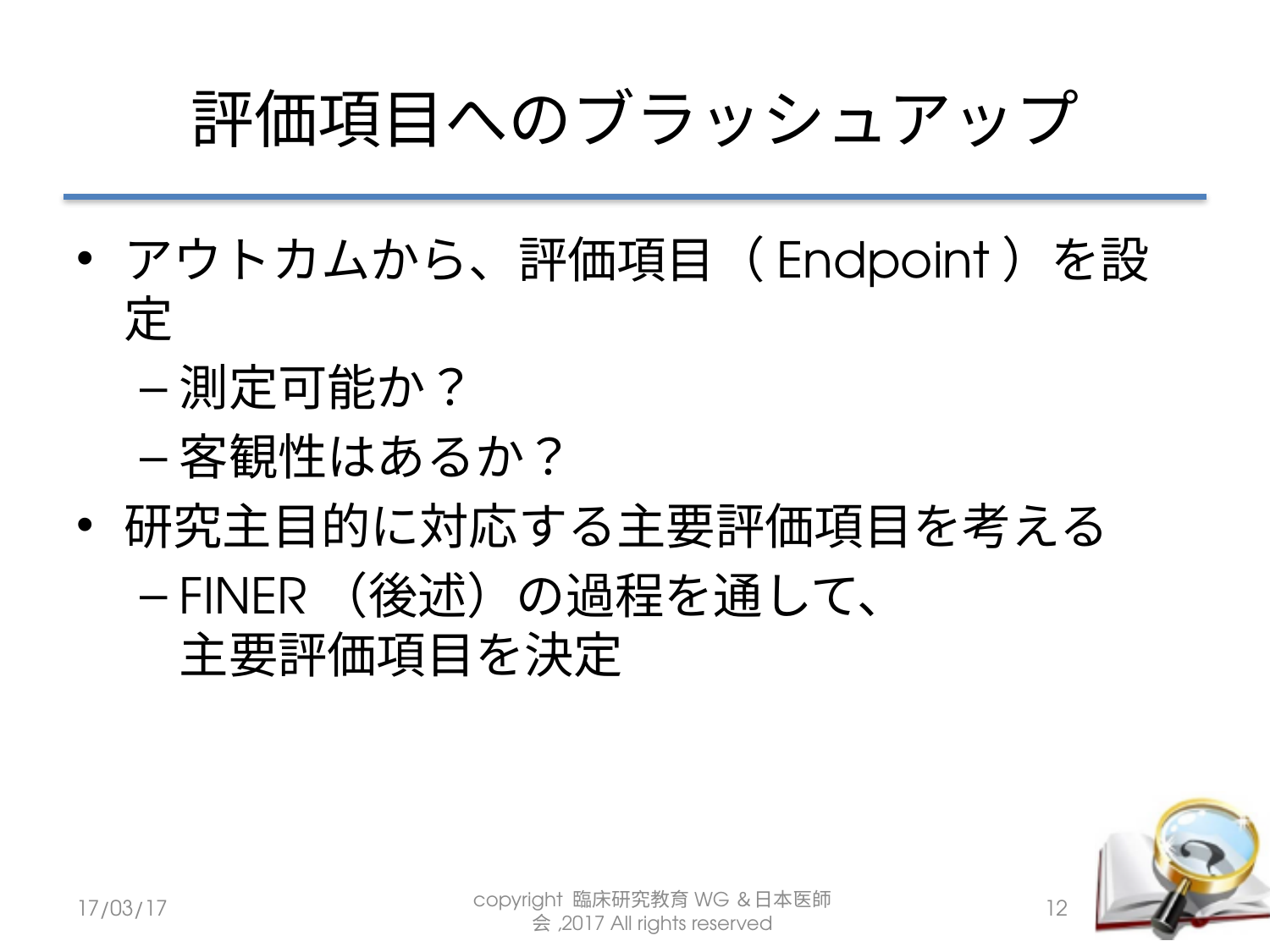

# 評価項目へのブラッシュアップ
アウトカムから、評価項目（Endpoint）を設定
測定可能か？
客観性はあるか？
研究主目的に対応する主要評価項目を考える
FINER（後述）の過程を通して、
主要評価項目を決定
17/03/17
copyright 臨床研究教育WG＆日本医師会,2017 All rights reserved
12